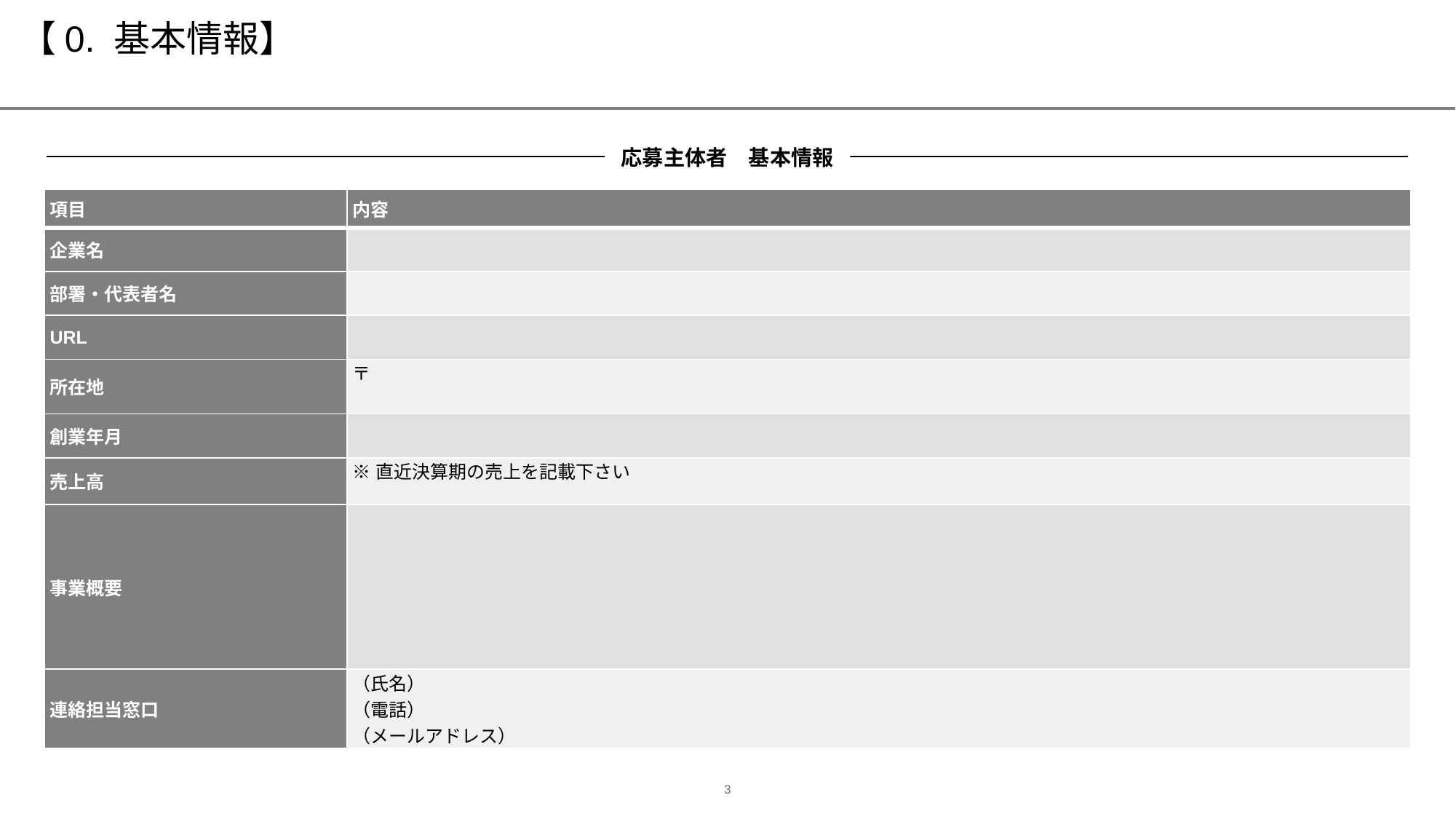

# 【0. 基本情報】
応募主体者　基本情報
| 項目 | 内容 |
| --- | --- |
| 企業名 |  |
| 部署・代表者名 |  |
| URL |  |
| 所在地 | 〒 |
| 創業年月 |  |
| 売上高 | ※直近決算期の売上を記載下さい |
| 事業概要 |  |
| 連絡担当窓口 | （氏名） （電話） （メールアドレス） |